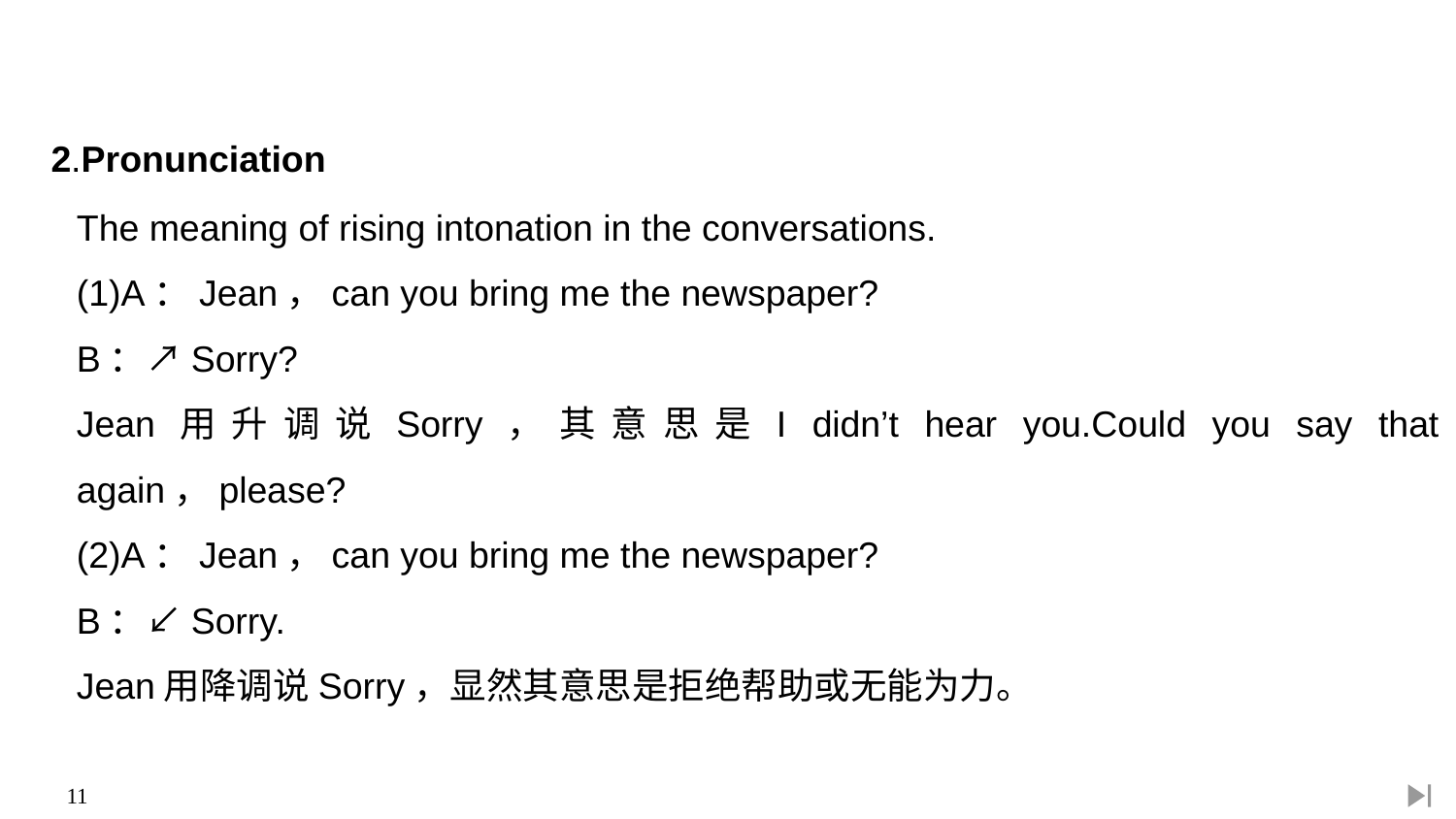

2.Pronunciation
The meaning of rising intonation in the conversations.
(1)A：Jean，can you bring me the newspaper?
B：↗Sorry?
Jean用升调说Sorry，其意思是I didn’t hear you.Could you say that again，please?
(2)A：Jean，can you bring me the newspaper?
B：↙Sorry.
Jean用降调说Sorry，显然其意思是拒绝帮助或无能为力。